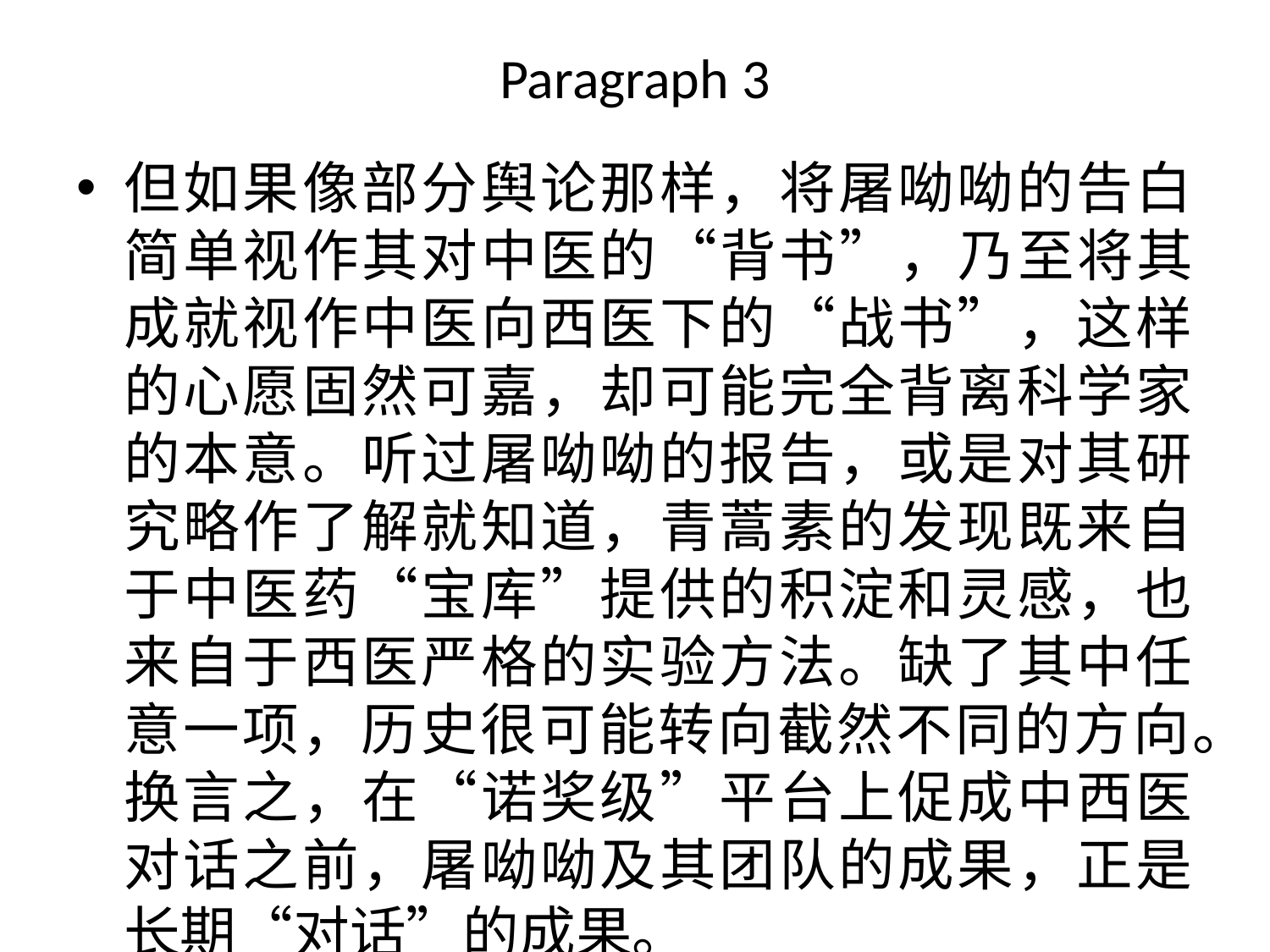

# Paragraph 3
但如果像部分舆论那样，将屠呦呦的告白简单视作其对中医的“背书”，乃至将其成就视作中医向西医下的“战书”，这样的心愿固然可嘉，却可能完全背离科学家的本意。听过屠呦呦的报告，或是对其研究略作了解就知道，青蒿素的发现既来自于中医药“宝库”提供的积淀和灵感，也来自于西医严格的实验方法。缺了其中任意一项，历史很可能转向截然不同的方向。换言之，在“诺奖级”平台上促成中西医对话之前，屠呦呦及其团队的成果，正是长期“对话”的成果。